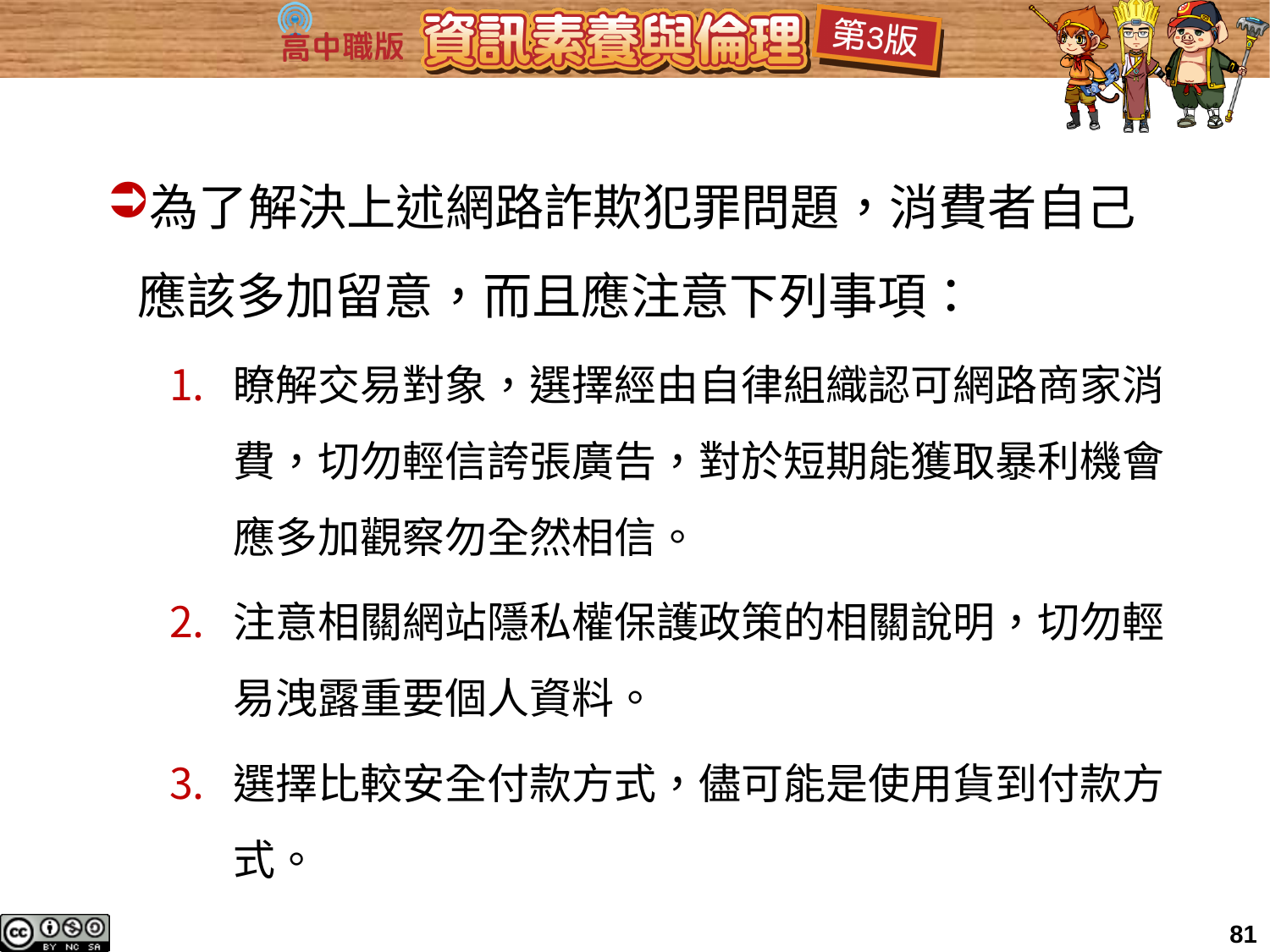

為了解決上述網路詐欺犯罪問題，消費者自己應該多加留意，而且應注意下列事項：
瞭解交易對象，選擇經由自律組織認可網路商家消費，切勿輕信誇張廣告，對於短期能獲取暴利機會應多加觀察勿全然相信。
注意相關網站隱私權保護政策的相關說明，切勿輕易洩露重要個人資料。
選擇比較安全付款方式，儘可能是使用貨到付款方式。
81